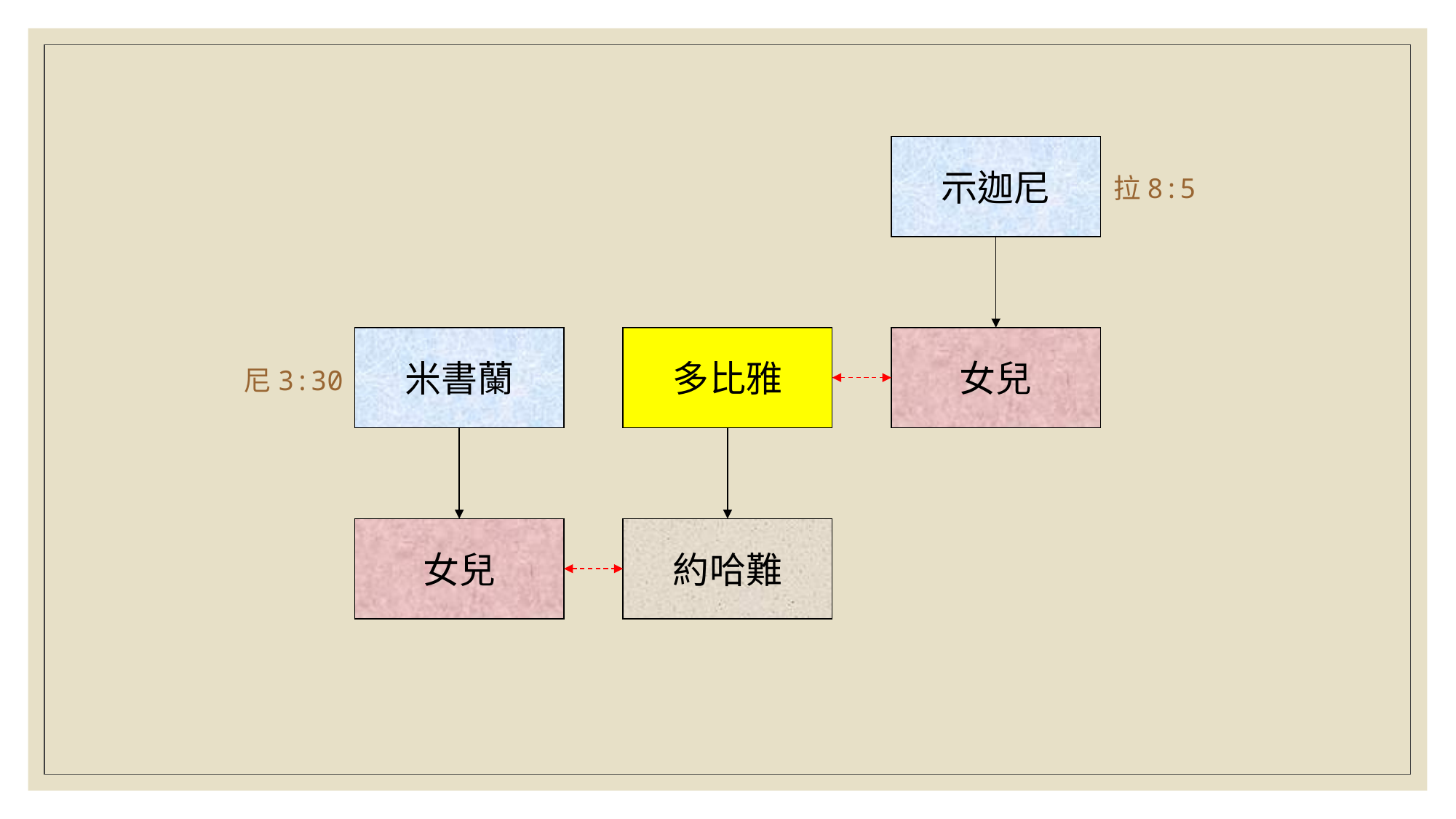

示迦尼
拉8:5
米書蘭
多比雅
女兒
尼3:30
女兒
約哈難